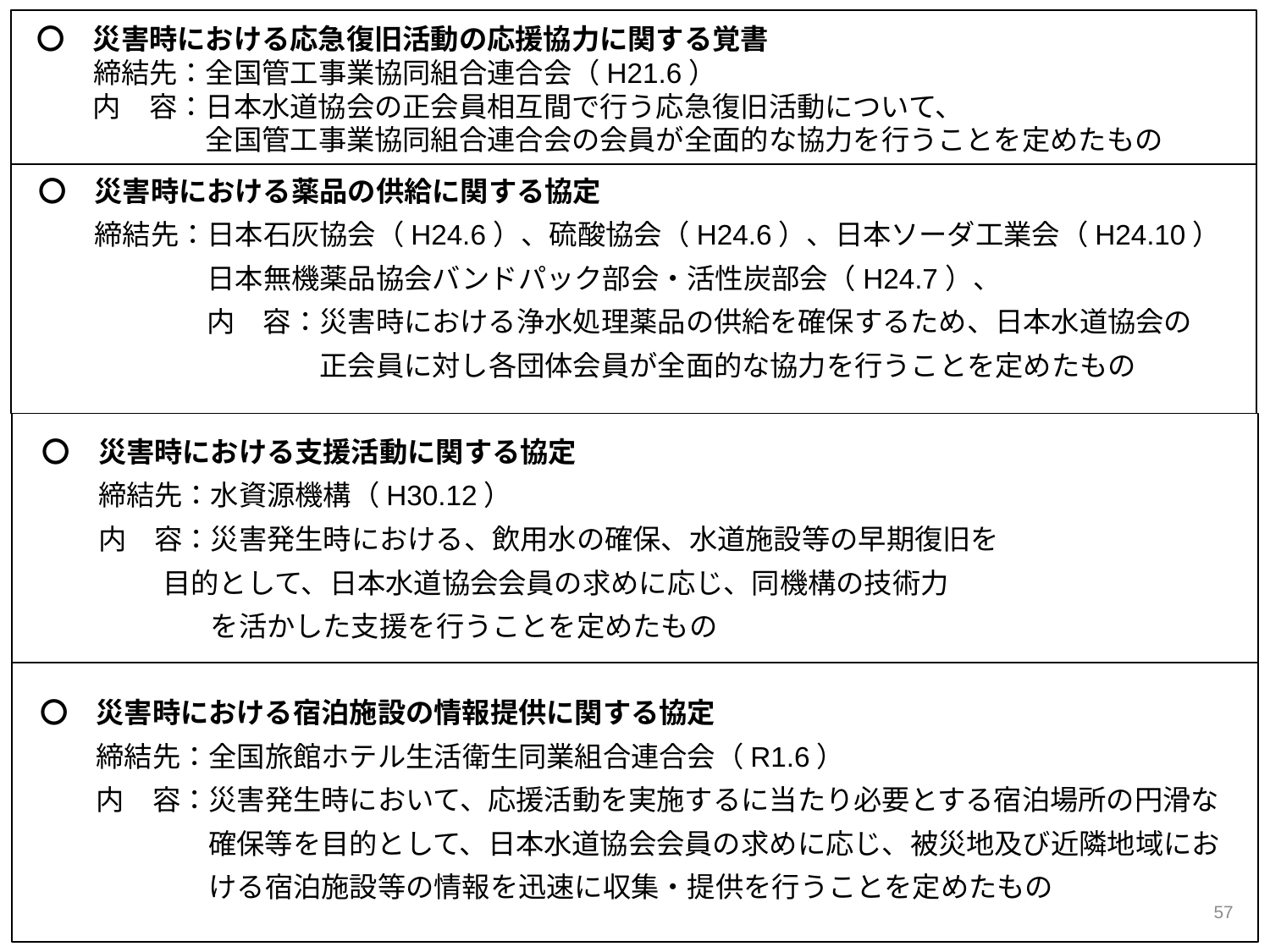

〇　災害時における応急復旧活動の応援協力に関する覚書
　　締結先：全国管工事業協同組合連合会（H21.6）
　　内　容：日本水道協会の正会員相互間で行う応急復旧活動について、
　　　　　　全国管工事業協同組合連合会の会員が全面的な協力を行うことを定めたもの

〇　災害時における薬品の供給に関する協定
　　締結先：日本石灰協会（H24.6）、硫酸協会（H24.6）、日本ソーダ工業会（H24.10）
　　　　　　日本無機薬品協会バンドパック部会・活性炭部会（H24.7）、
　　　　　　内　容：災害時における浄水処理薬品の供給を確保するため、日本水道協会の
　　　　　　　　　　正会員に対し各団体会員が全面的な協力を行うことを定めたもの

〇　災害時における支援活動に関する協定
　　締結先：水資源機構（H30.12）
　　内　容：災害発生時における、飲用水の確保、水道施設等の早期復旧を
                  目的として、日本水道協会会員の求めに応じ、同機構の技術力
　　　　　　を活かした支援を行うことを定めたもの

〇　災害時における宿泊施設の情報提供に関する協定
　　締結先：全国旅館ホテル生活衛生同業組合連合会（R1.6）
　　内　容：災害発生時において、応援活動を実施するに当たり必要とする宿泊場所の円滑な
　　　　　　確保等を目的として、日本水道協会会員の求めに応じ、被災地及び近隣地域にお
　　　　　　ける宿泊施設等の情報を迅速に収集・提供を行うことを定めたもの

57